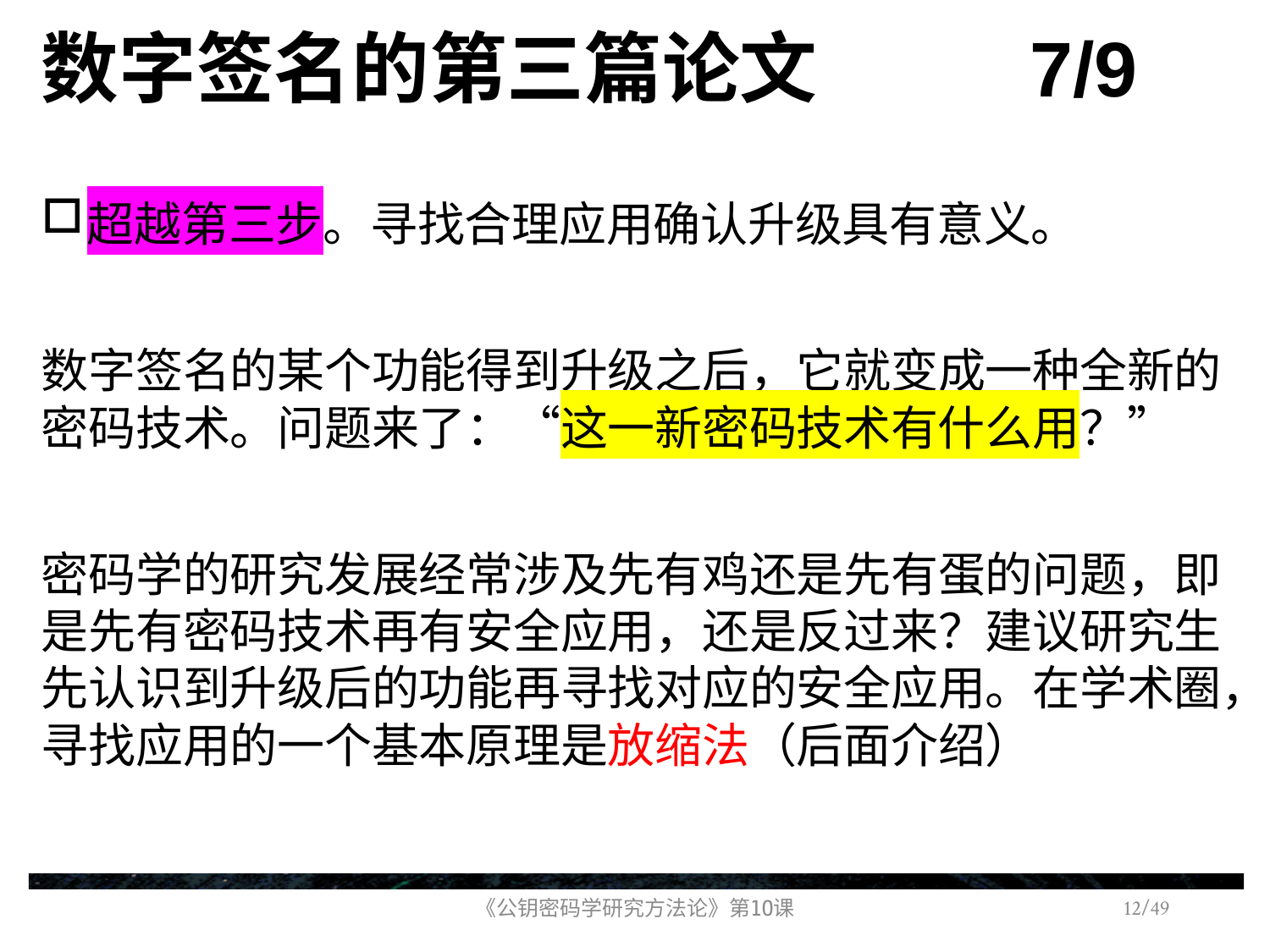

# 数字签名的第三篇论文           7/9
超越第三步。寻找合理应用确认升级具有意义。

数字签名的某个功能得到升级之后，它就变成一种全新的密码技术。问题来了：“这一新密码技术有什么用？”

密码学的研究发展经常涉及先有鸡还是先有蛋的问题，即是先有密码技术再有安全应用，还是反过来？建议研究生先认识到升级后的功能再寻找对应的安全应用。在学术圈，寻找应用的一个基本原理是放缩法（后面介绍）
《公钥密码学研究方法论》第10课
12/49